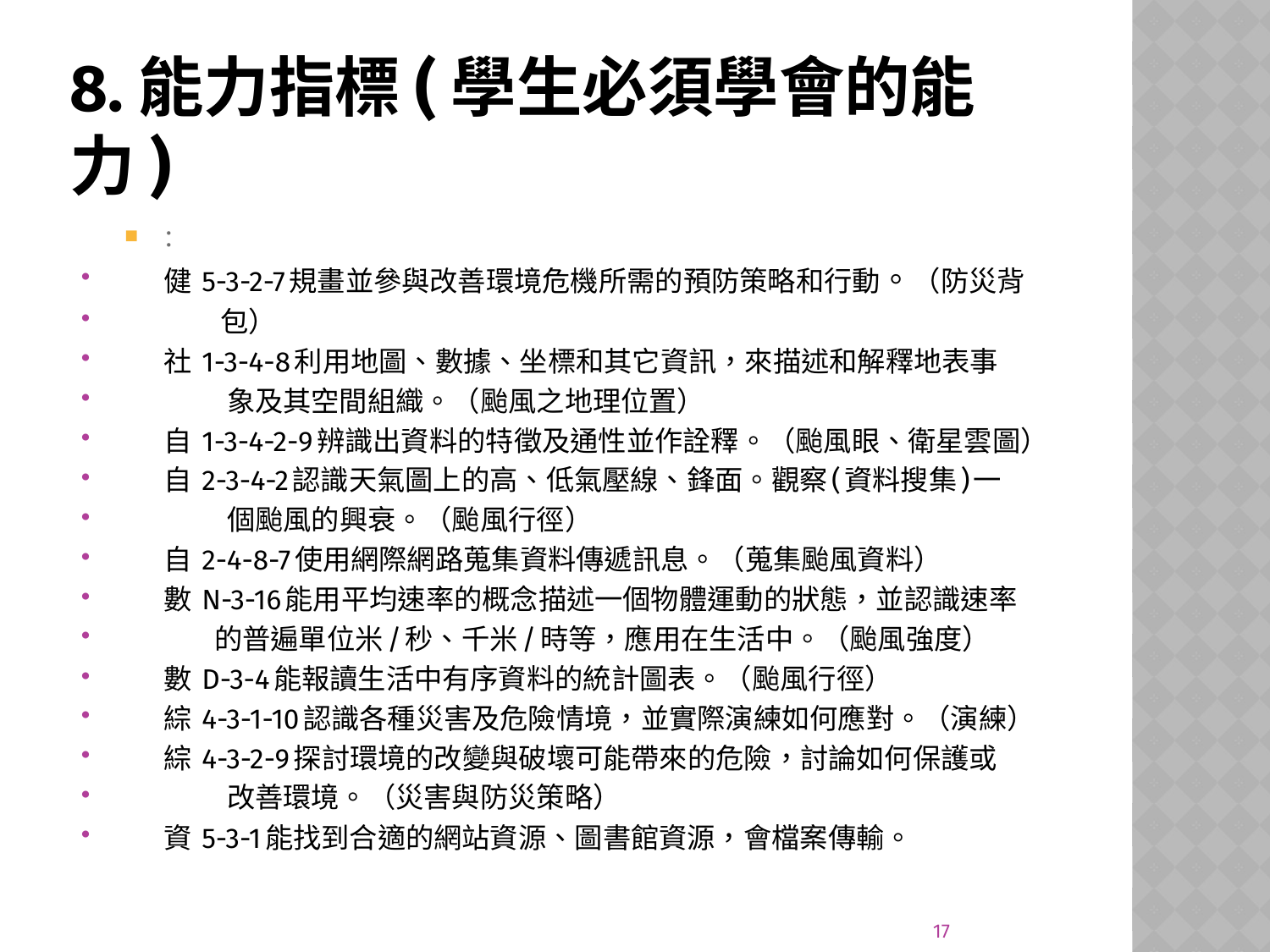

# 8.能力指標(學生必須學會的能力)
：
      健 5-3-2-7規畫並參與改善環境危機所需的預防策略和行動。（防災背
               包）
      社 1-3-4-8利用地圖、數據、坐標和其它資訊，來描述和解釋地表事
                象及其空間組織。（颱風之地理位置）
      自 1-3-4-2-9辨識出資料的特徵及通性並作詮釋。（颱風眼、衛星雲圖）
      自 2-3-4-2認識天氣圖上的高、低氣壓線、鋒面。觀察(資料搜集)一
                個颱風的興衰。（颱風行徑）
      自 2-4-8-7使用網際網路蒐集資料傳遞訊息。（蒐集颱風資料）
      數 N-3-16能用平均速率的概念描述一個物體運動的狀態，並認識速率
              的普遍單位米/秒、千米/時等，應用在生活中。（颱風強度）
      數 D-3-4能報讀生活中有序資料的統計圖表。（颱風行徑）
      綜 4-3-1-10認識各種災害及危險情境，並實際演練如何應對。（演練）
      綜 4-3-2-9探討環境的改變與破壞可能帶來的危險，討論如何保護或
                改善環境。（災害與防災策略）
      資 5-3-1能找到合適的網站資源、圖書館資源，會檔案傳輸。
17